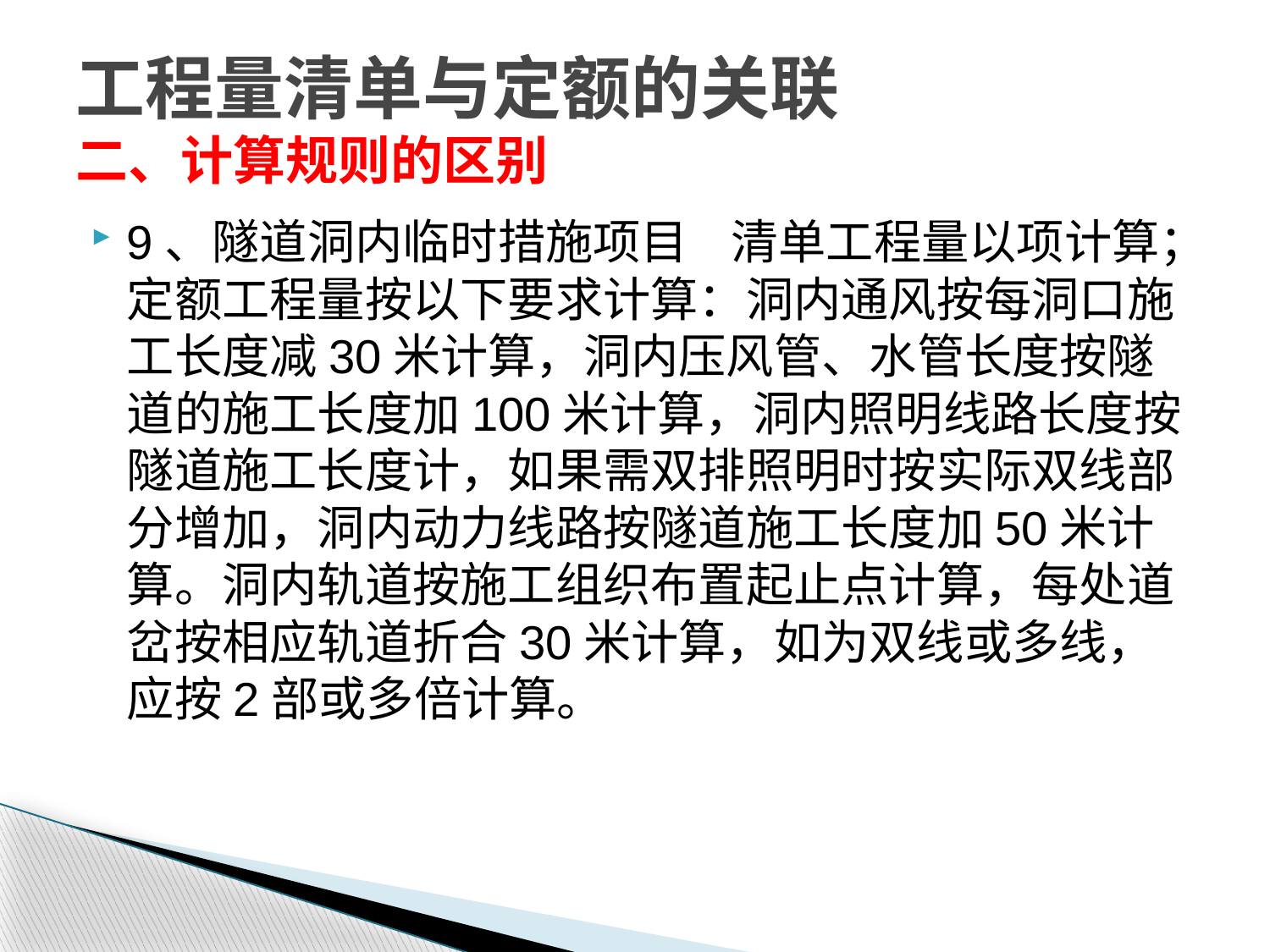

# 工程量清单与定额的关联 二、计算规则的区别
9、隧道洞内临时措施项目    清单工程量以项计算；定额工程量按以下要求计算：洞内通风按每洞口施工长度减30米计算，洞内压风管、水管长度按隧道的施工长度加100米计算，洞内照明线路长度按隧道施工长度计，如果需双排照明时按实际双线部分增加，洞内动力线路按隧道施工长度加50米计算。洞内轨道按施工组织布置起止点计算，每处道岔按相应轨道折合30米计算，如为双线或多线，应按2部或多倍计算。